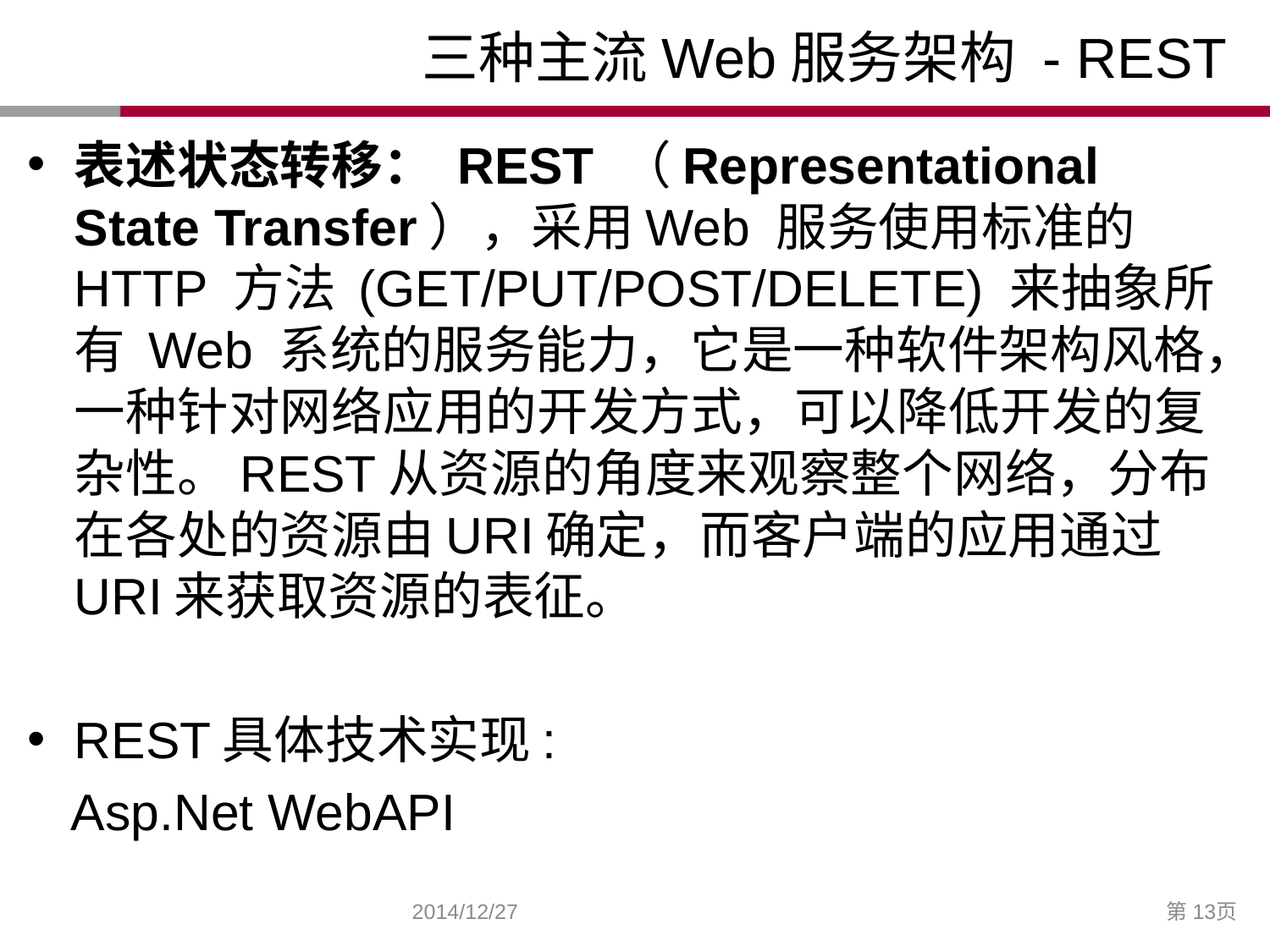

# 三种主流Web服务架构 - REST
表述状态转移： REST （Representational State Transfer），采用Web 服务使用标准的 HTTP 方法 (GET/PUT/POST/DELETE) 来抽象所有 Web 系统的服务能力，它是一种软件架构风格，一种针对网络应用的开发方式，可以降低开发的复杂性。REST从资源的角度来观察整个网络，分布在各处的资源由URI确定，而客户端的应用通过URI来获取资源的表征。

REST具体技术实现:
   Asp.Net WebAPI

2014/12/27
第13页